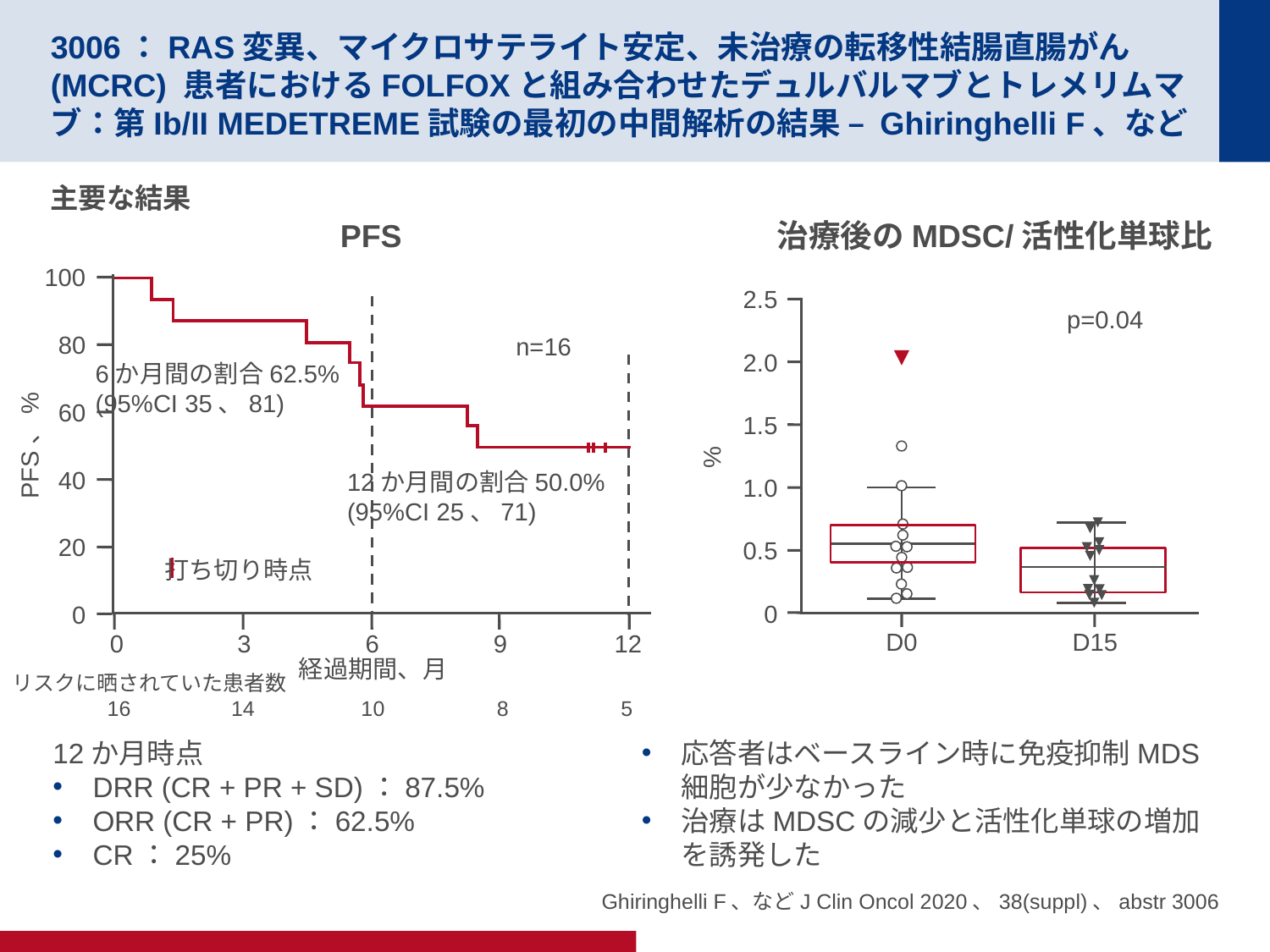

# 3006：RAS変異、マイクロサテライト安定、未治療の転移性結腸直腸がん (MCRC) 患者におけるFOLFOXと組み合わせたデュルバルマブとトレメリムマブ：第Ib/II MEDETREME試験の最初の中間解析の結果 – Ghiringhelli F、など
主要な結果

PFS
治療後のMDSC/活性化単球比
100

80
60
PFS、%
40
20
0
0
3
6
9
12
経過期間、月
2.5

2.0
1.5
%
1.0
0.5
0
D0
D15
p=0.04

n=16
6か月間の割合62.5%
(95%CI 35、81)
12か月間の割合50.0%
(95%CI 25、71)
打ち切り時点
リスクに晒されていた患者数
                16                 14                  10                   8                   5
12か月時点
DRR (CR + PR + SD)：87.5%
ORR (CR + PR)：62.5%
CR：25%
応答者はベースライン時に免疫抑制MDS細胞が少なかった
治療はMDSCの減少と活性化単球の増加を誘発した
Ghiringhelli F、などJ Clin Oncol 2020、38(suppl)、abstr 3006